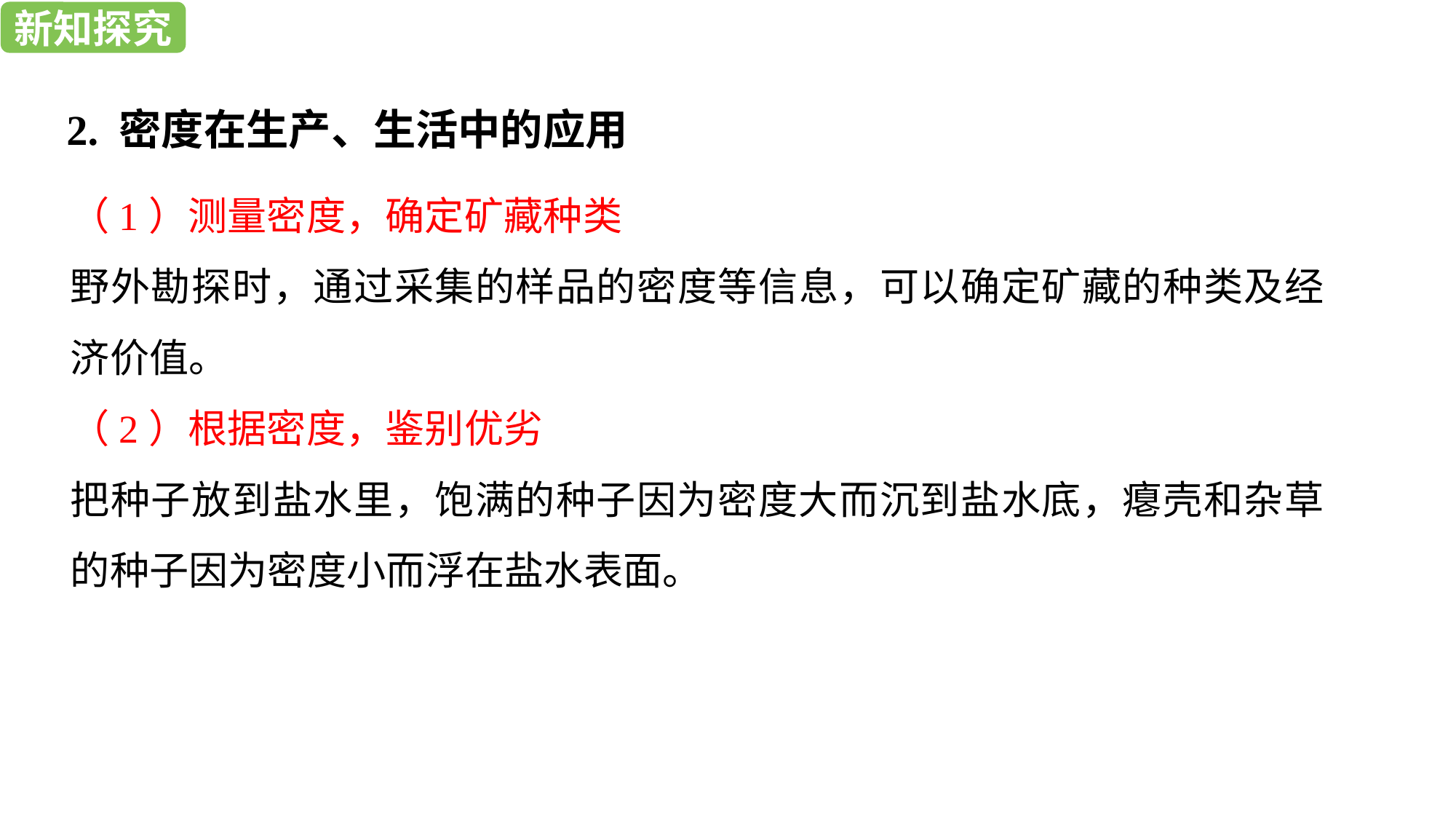

新知探究
新知探究
2. 密度在生产、生活中的应用
（1）测量密度，确定矿藏种类
野外勘探时，通过采集的样品的密度等信息，可以确定矿藏的种类及经济价值。
（2）根据密度，鉴别优劣
把种子放到盐水里，饱满的种子因为密度大而沉到盐水底，瘪壳和杂草的种子因为密度小而浮在盐水表面。